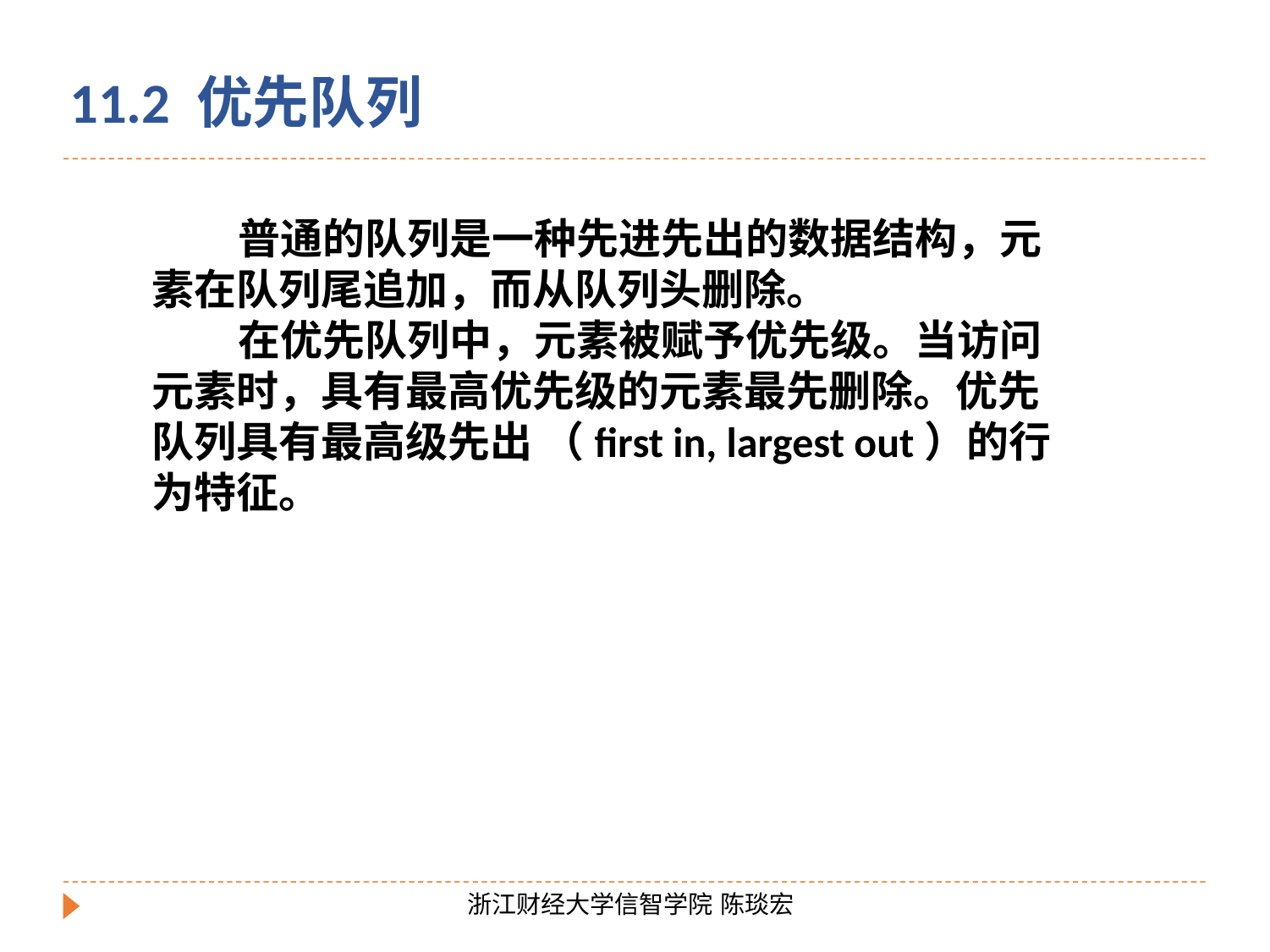

11.2 优先队列
        普通的队列是一种先进先出的数据结构，元素在队列尾追加，而从队列头删除。
        在优先队列中，元素被赋予优先级。当访问元素时，具有最高优先级的元素最先删除。优先队列具有最高级先出 （first in, largest out）的行为特征。
浙江财经大学信智学院 陈琰宏
3